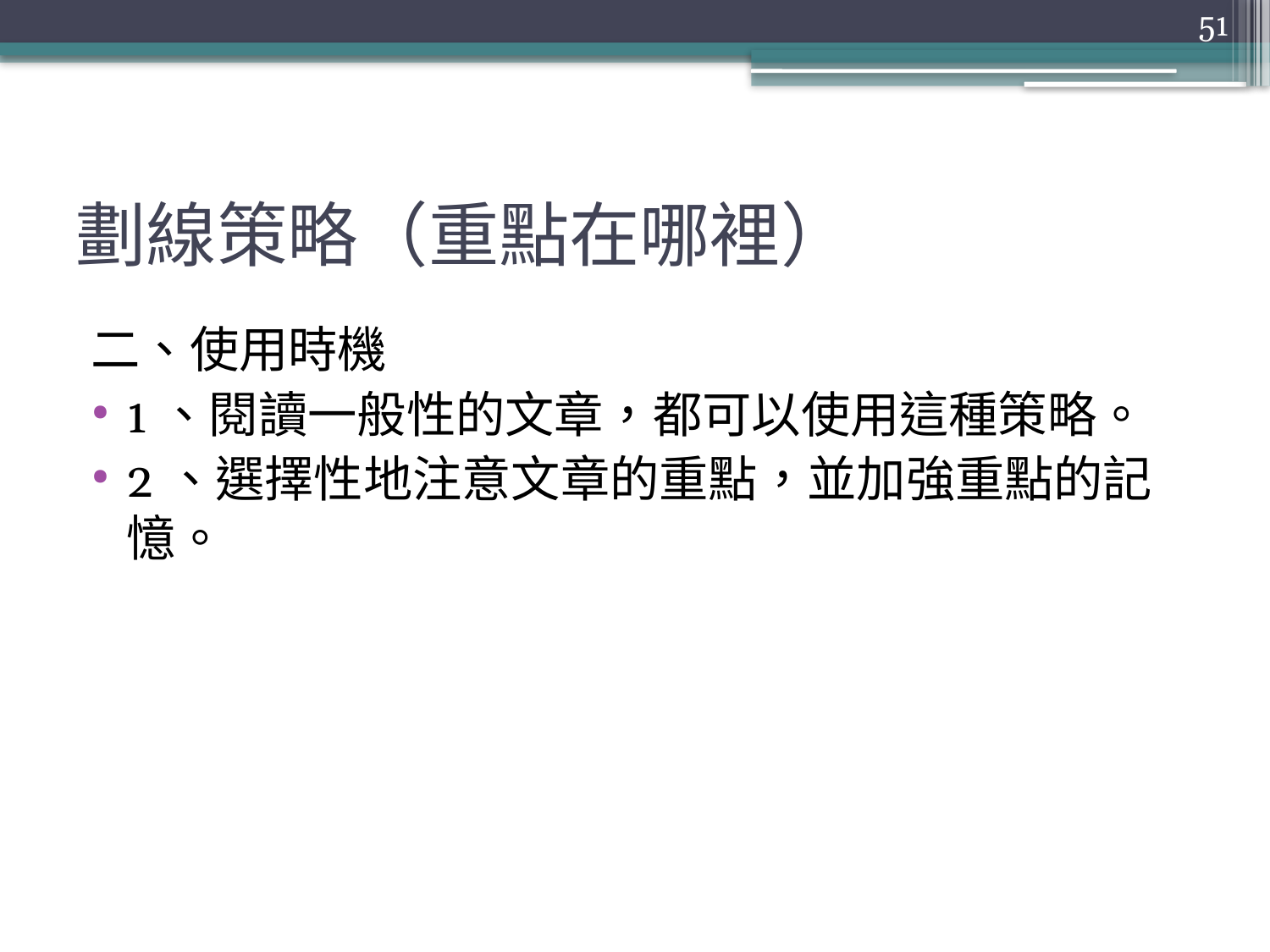

51

# 劃線策略（重點在哪裡）
二、使用時機
1、閱讀一般性的文章，都可以使用這種策略。
2、選擇性地注意文章的重點，並加強重點的記憶。